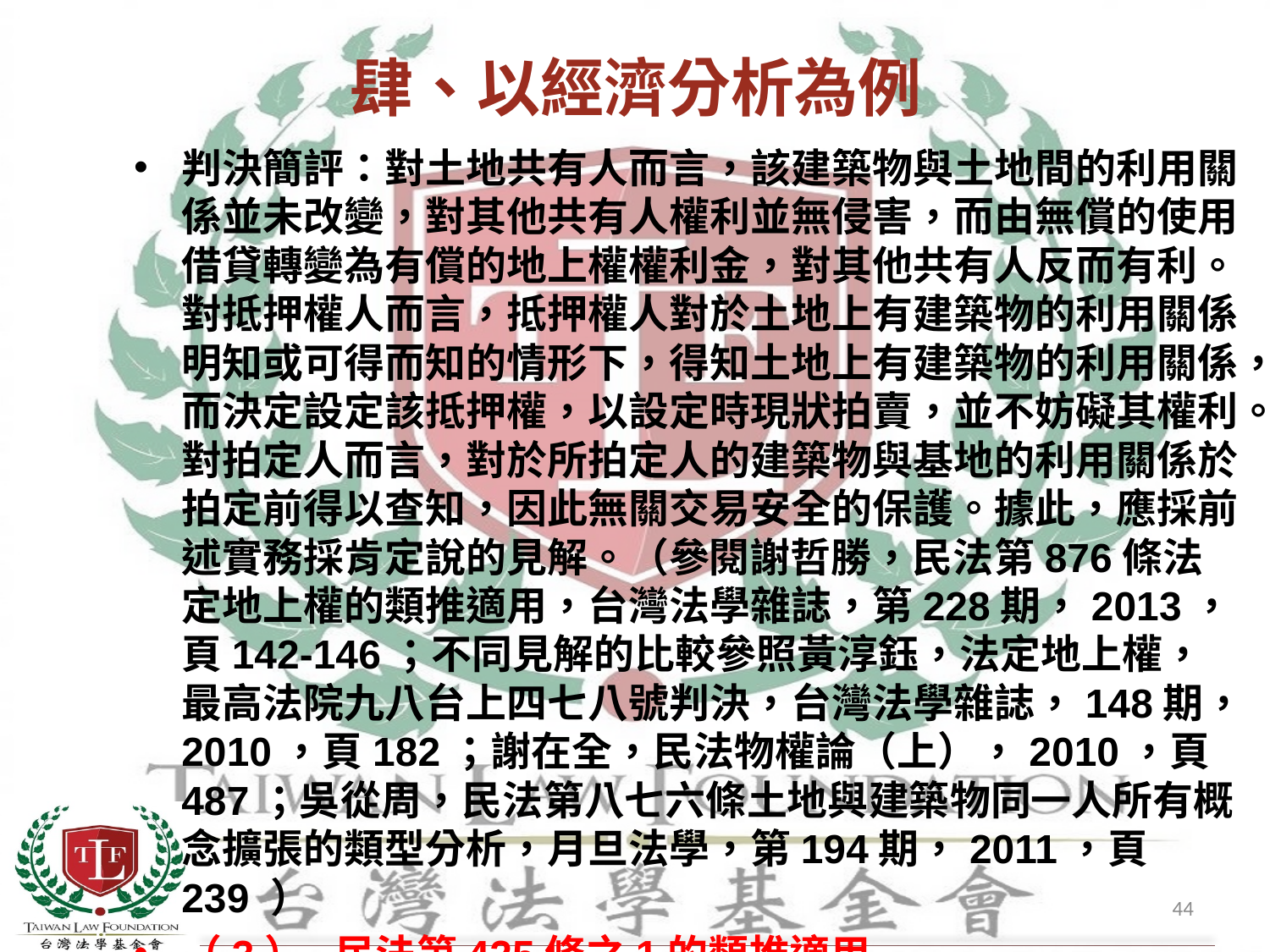

# 肆、以經濟分析為例
判決簡評：對土地共有人而言，該建築物與土地間的利用關係並未改變，對其他共有人權利並無侵害，而由無償的使用借貸轉變為有償的地上權權利金，對其他共有人反而有利。對抵押權人而言，抵押權人對於土地上有建築物的利用關係明知或可得而知的情形下，得知土地上有建築物的利用關係，而決定設定該抵押權，以設定時現狀拍賣，並不妨礙其權利。對拍定人而言，對於所拍定人的建築物與基地的利用關係於拍定前得以查知，因此無關交易安全的保護。據此，應採前述實務採肯定說的見解。（參閱謝哲勝，民法第876條法定地上權的類推適用，台灣法學雜誌，第228期，2013，頁142-146；不同見解的比較參照黃淳鈺，法定地上權，最高法院九八台上四七八號判決，台灣法學雜誌，148期，2010，頁182；謝在全，民法物權論（上），2010，頁487；吳從周，民法第八七六條土地與建築物同一人所有概念擴張的類型分析，月旦法學，第194期，2011，頁239 ）
（3）.民法第425條之1的類推適用

44